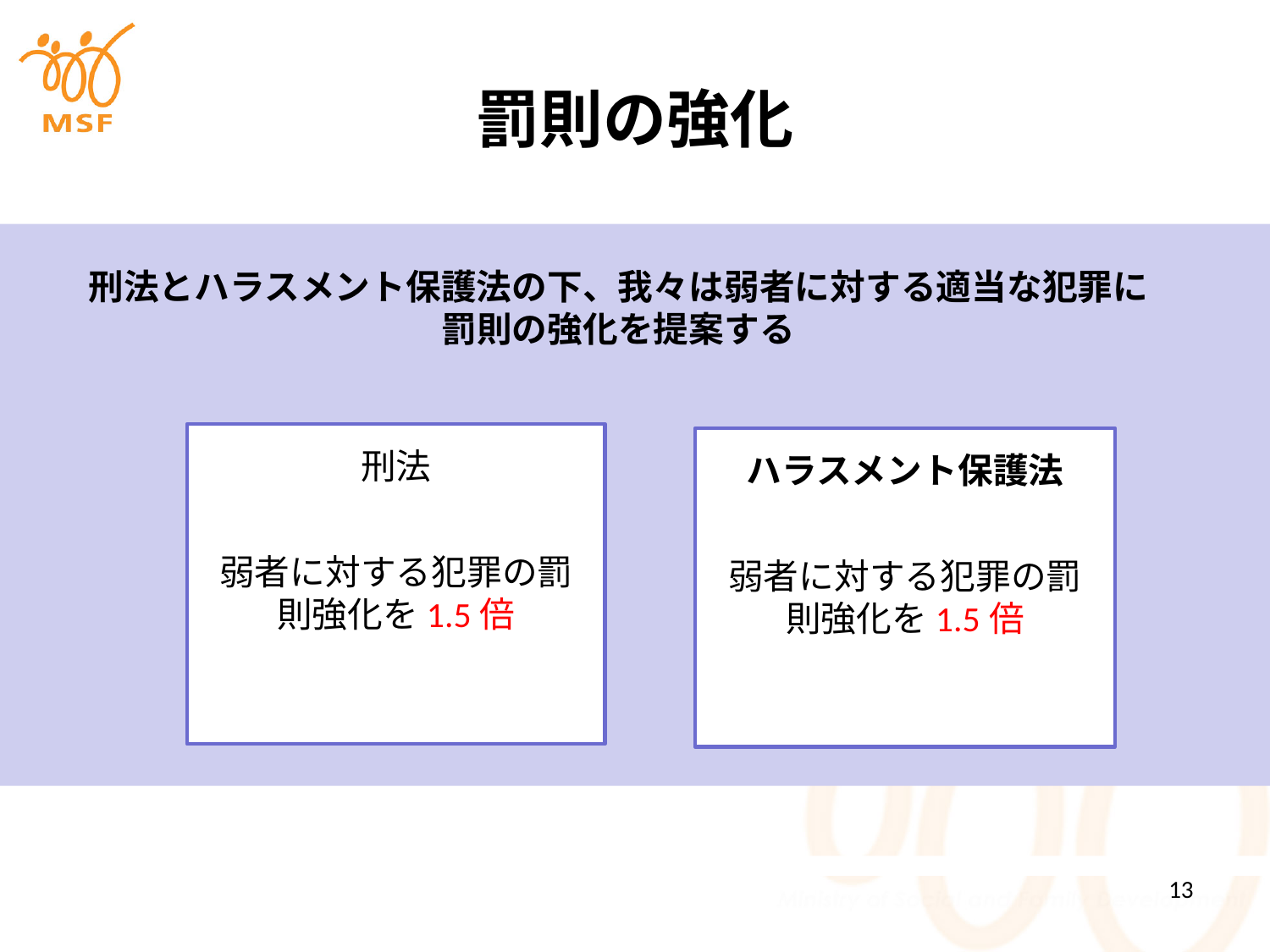

# 罰則の強化

刑法とハラスメント保護法の下、我々は弱者に対する適当な犯罪に罰則の強化を提案する
刑法

弱者に対する犯罪の罰則強化を1.5倍
ハラスメント保護法

弱者に対する犯罪の罰則強化を1.5倍

13